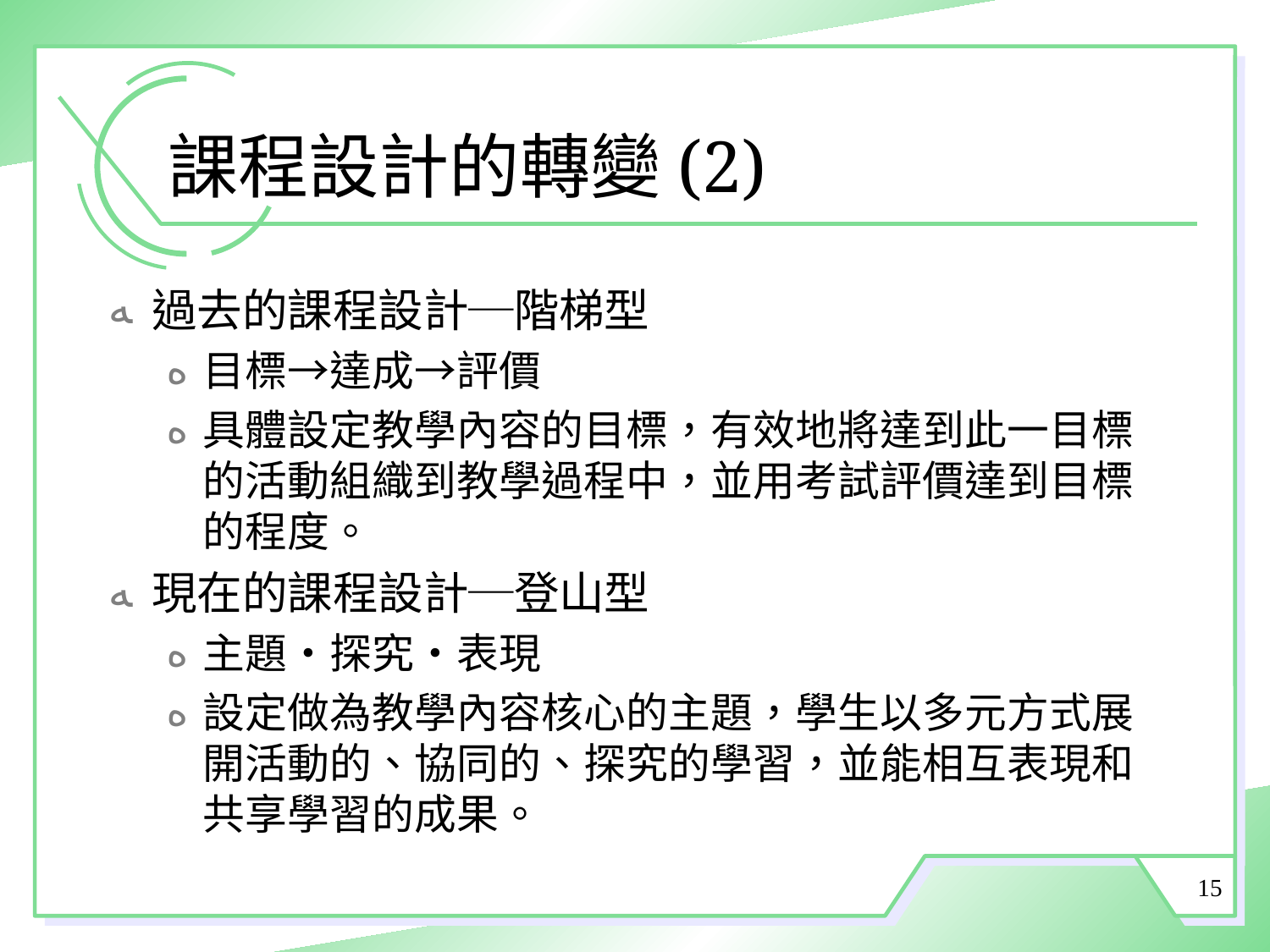

# 課程設計的轉變(2)
過去的課程設計─階梯型
目標→達成→評價
具體設定教學內容的目標，有效地將達到此一目標的活動組織到教學過程中，並用考試評價達到目標的程度。
現在的課程設計─登山型
主題‧探究‧表現
設定做為教學內容核心的主題，學生以多元方式展開活動的、協同的、探究的學習，並能相互表現和共享學習的成果。

15